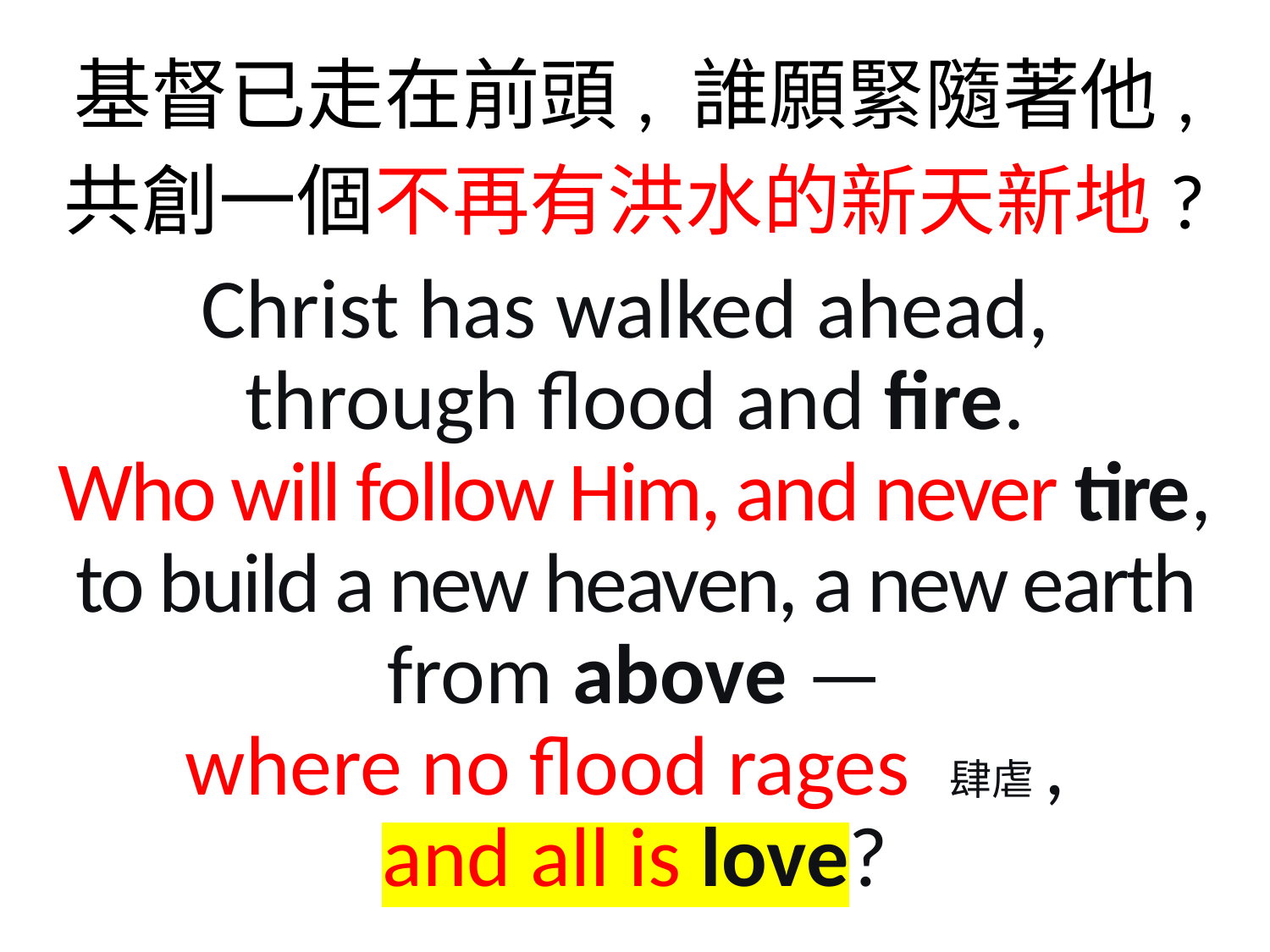

基督已走在前頭, 誰願緊隨著他,
共創一個不再有洪水的新天新地?
Christ has walked ahead,
through flood and fire.
Who will follow Him, and never tire,
to build a new heaven, a new earth from above —
where no flood rages 肆虐,
and all is love?